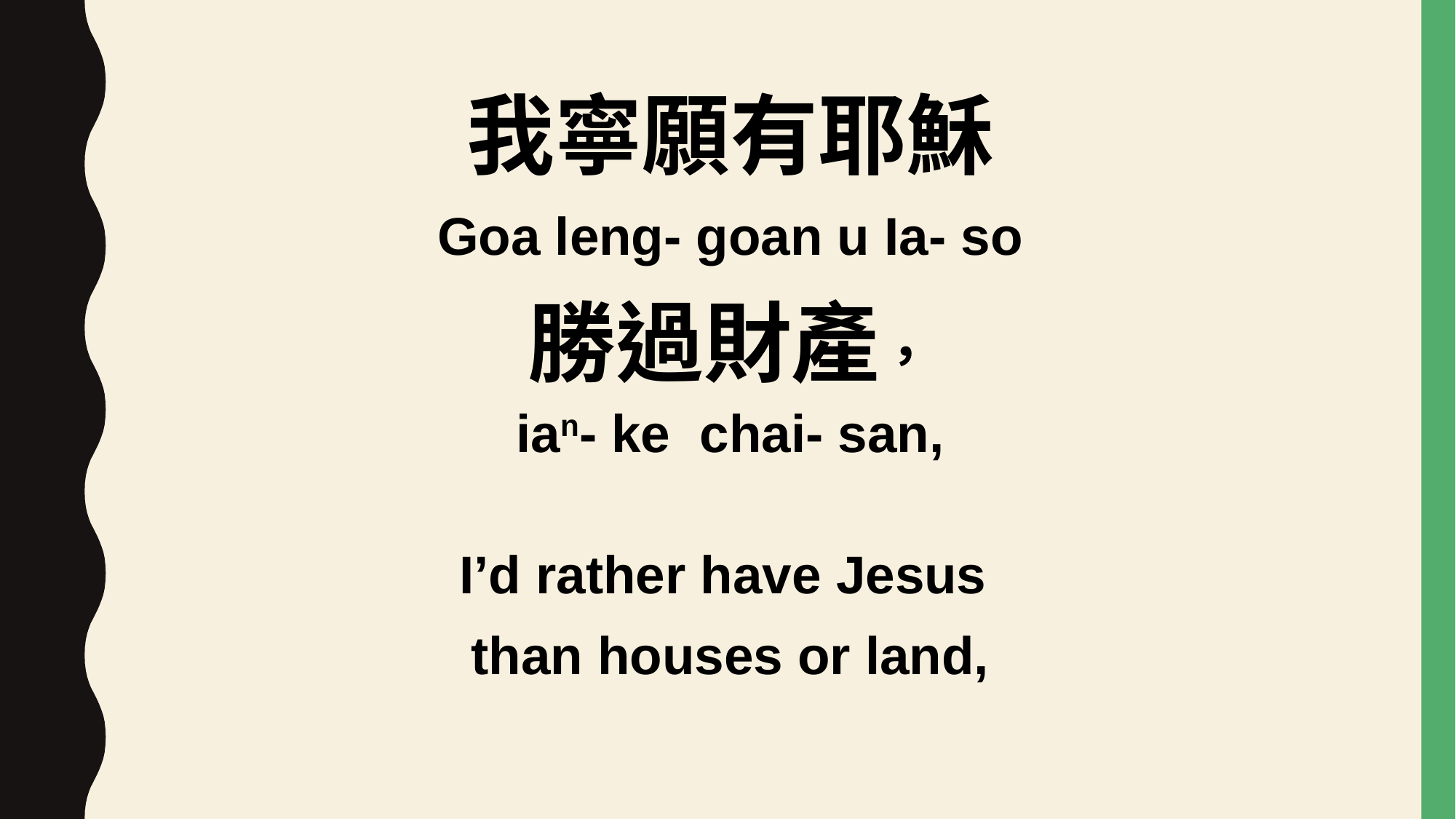

我寧願有耶穌
Goa leng- goan u Ia- so
勝過財產，
ian- ke  chai- san,

I’d rather have Jesus
than houses or land,